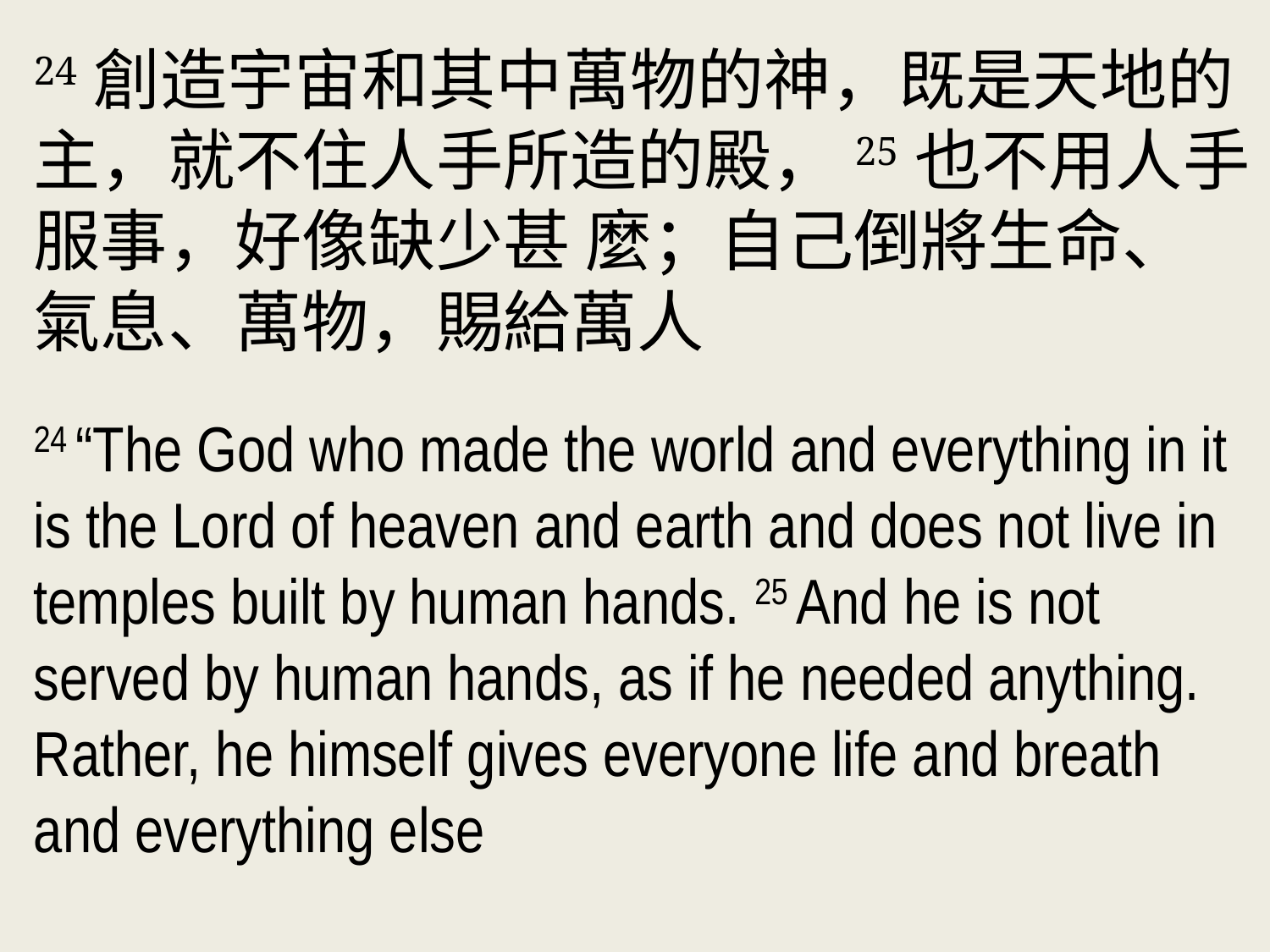

24創造宇宙和其中萬物的神，既是天地的主，就不住人手所造的殿，25也不用人手服事，好像缺少甚 麼；自己倒將生命、
氣息、萬物，賜給萬人
24 “The God who made the world and everything in it is the Lord of heaven and earth and does not live in temples built by human hands. 25 And he is not served by human hands, as if he needed anything. Rather, he himself gives everyone life and breath and everything else